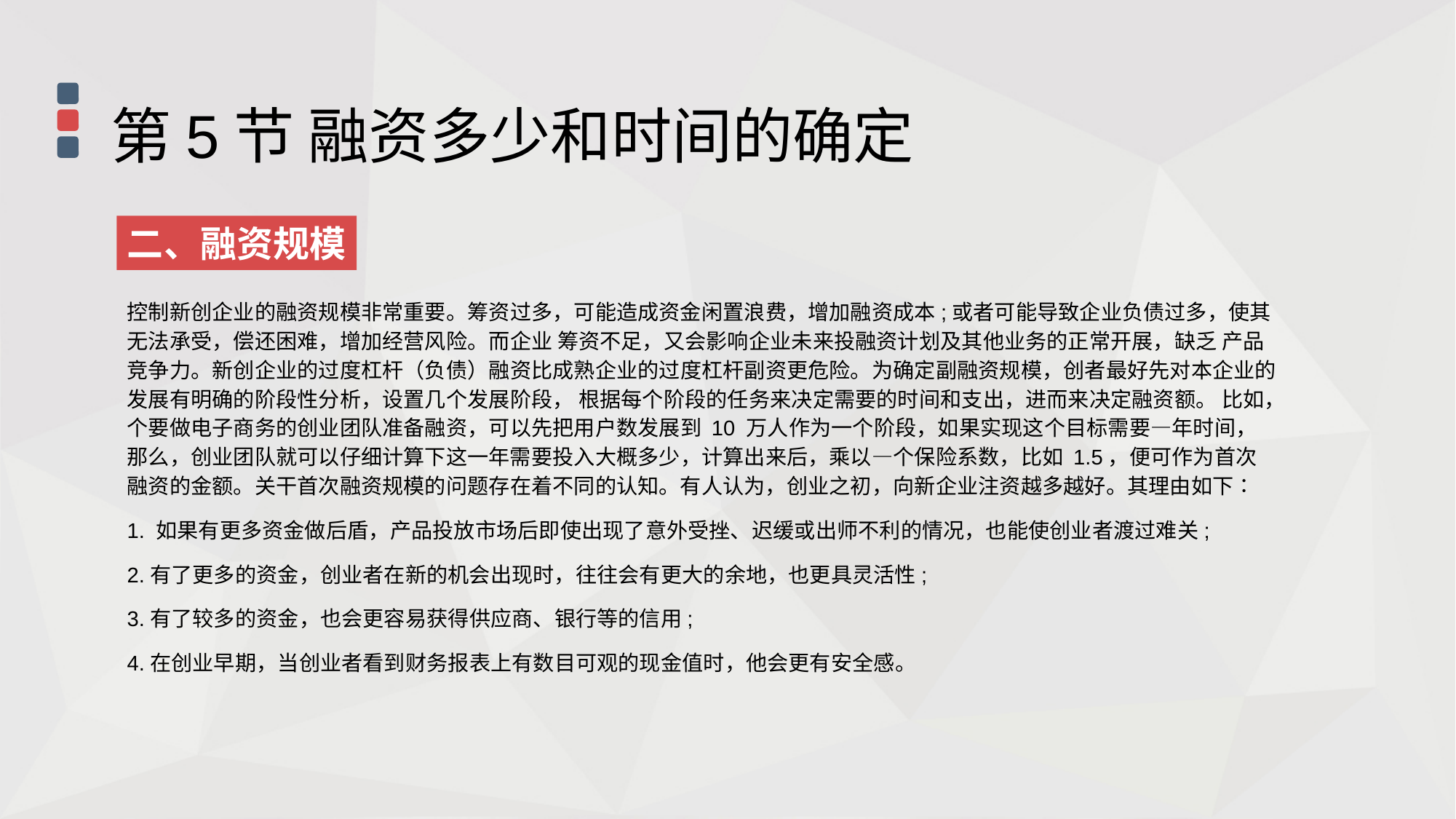

第5节 融资多少和时间的确定
二、融资规模
控制新创企业的融资规模非常重要。筹资过多，可能造成资金闲置浪费，增加融资成本;或者可能导致企业负债过多，使其无法承受，偿还困难，增加经营风险。而企业 筹资不足，又会影响企业未来投融资计划及其他业务的正常开展，缺乏 产品竞争力。新创企业的过度杠杆（负债）融资比成熟企业的过度杠杆副资更危险。为确定副融资规模，创者最好先对本企业的发展有明确的阶段性分析，设置几个发展阶段， 根据每个阶段的任务来决定需要的时间和支出，进而来决定融资额。 比如，个要做电子商务的创业团队准备融资，可以先把用户数发展到 10 万人作为一个阶段，如果实现这个目标需要—年时间，那么，创业团队就可以仔细计算下这一年需要投入大概多少，计算出来后，乘以—个保险系数，比如 1.5，便可作为首次融资的金额。关干首次融资规模的问题存在着不同的认知。有人认为，创业之初，向新企业注资越多越好。其理由如下∶
1. 如果有更多资金做后盾，产品投放市场后即使出现了意外受挫、迟缓或出师不利的情况，也能使创业者渡过难关;
2.有了更多的资金，创业者在新的机会出现时，往往会有更大的余地，也更具灵活性;
3.有了较多的资金，也会更容易获得供应商、银行等的信用;
4.在创业早期，当创业者看到财务报表上有数目可观的现金值时，他会更有安全感。